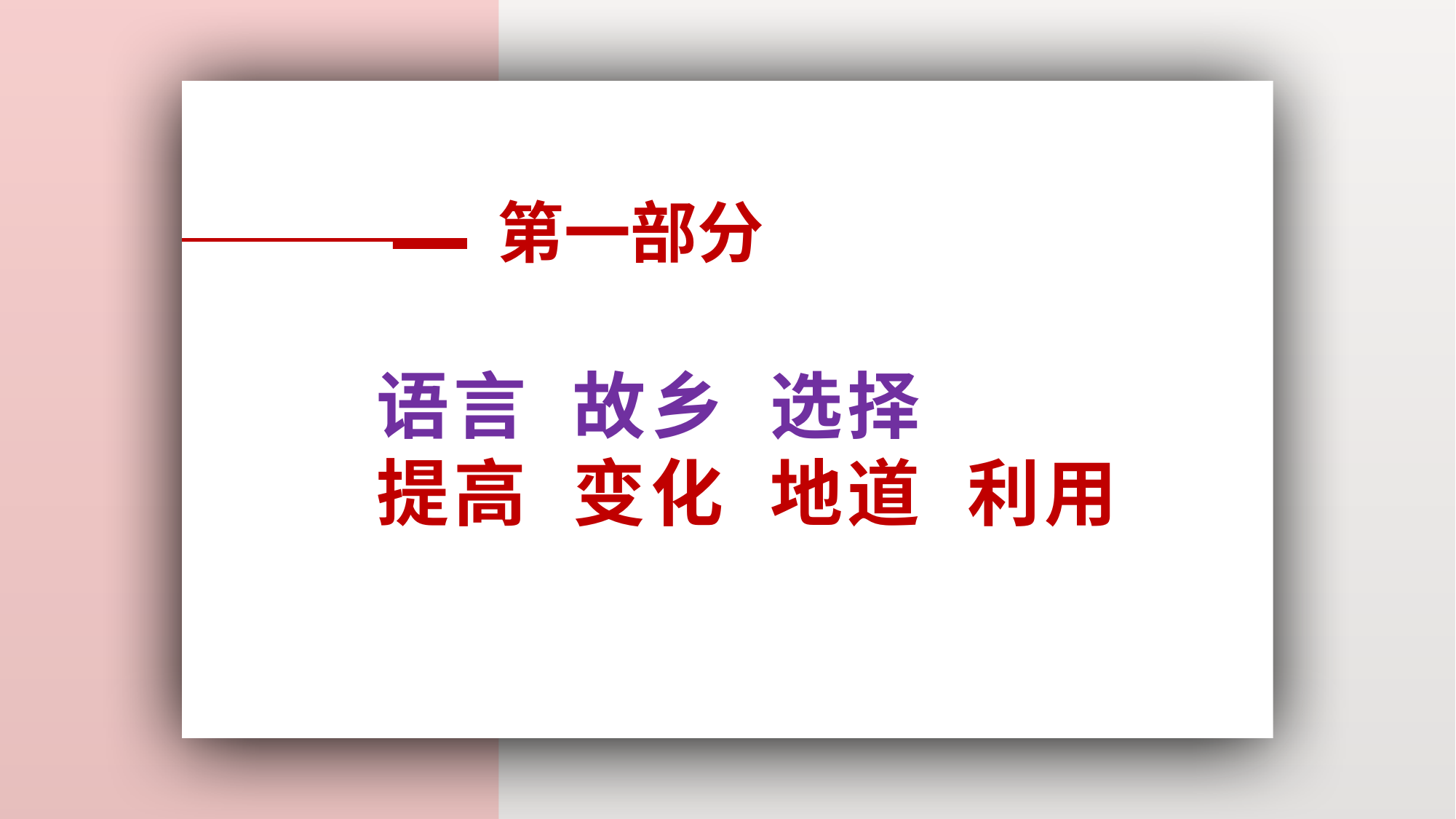

第一部分

语言  故乡  选择
提高  变化  地道  利用